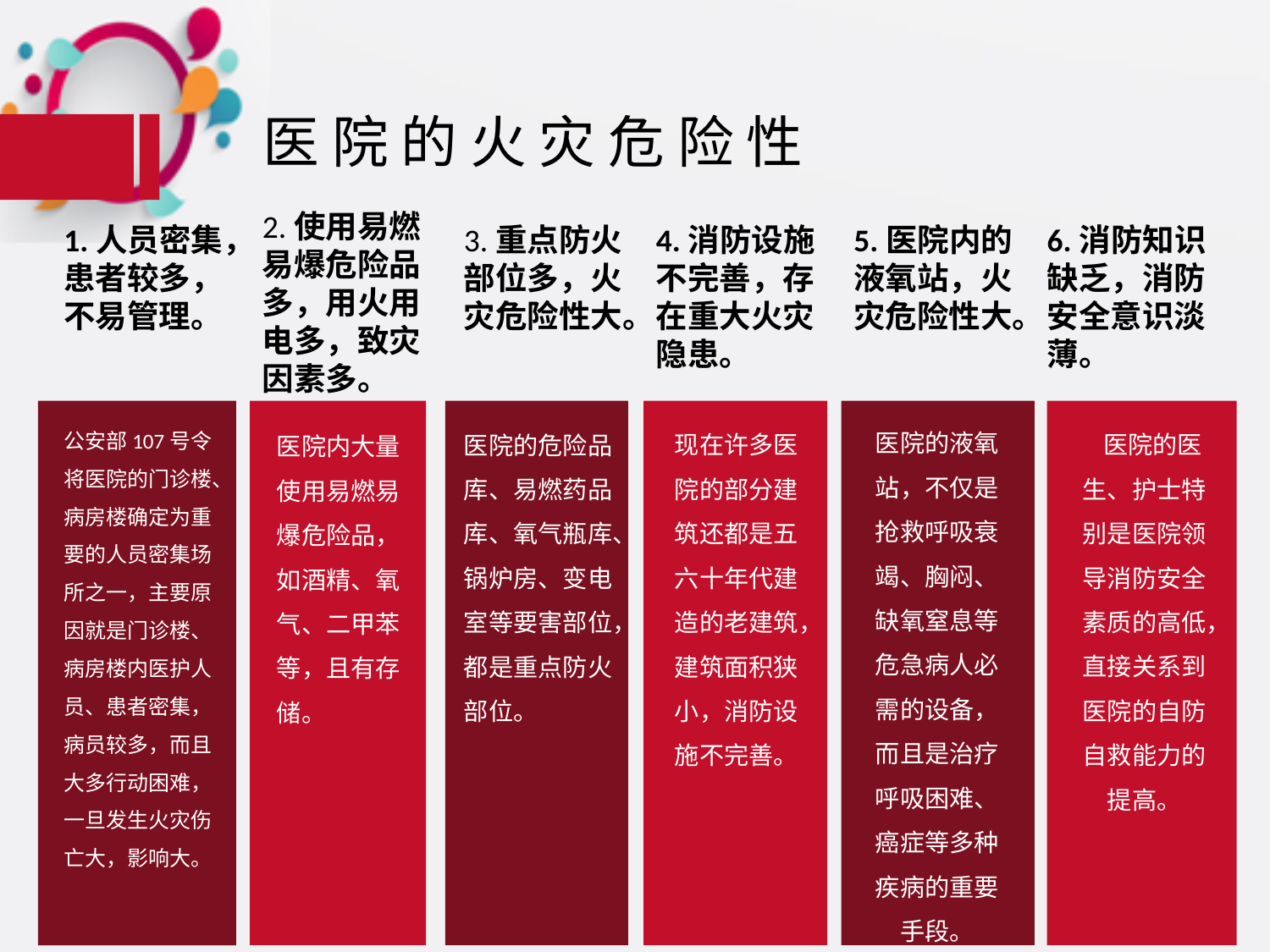

# 医 院 的 火 灾 危 险 性

2.使用易燃易爆危险品多，用火用电多，致灾因素多。
1.人员密集，患者较多，不易管理。
3.重点防火部位多，火灾危险性大。
4.消防设施不完善，存在重大火灾隐患。
5.医院内的液氧站，火灾危险性大。
6.消防知识缺乏，消防安全意识淡薄。

医院的液氧站，不仅是抢救呼吸衰竭、胸闷、缺氧窒息等危急病人必需的设备，而且是治疗呼吸困难、癌症等多种疾病的重要手段。

  医院的医生、护士特别是医院领导消防安全素质的高低，直接关系到医院的自防自救能力的提高。

公安部107号令将医院的门诊楼、病房楼确定为重要的人员密集场所之一，主要原因就是门诊楼、病房楼内医护人员、患者密集，病员较多，而且大多行动困难，一旦发生火灾伤亡大，影响大。
现在许多医院的部分建筑还都是五六十年代建造的老建筑，建筑面积狭小，消防设施不完善。
医院的危险品库、易燃药品库、氧气瓶库、锅炉房、变电室等要害部位，都是重点防火部位。
医院内大量使用易燃易爆危险品，如酒精、氧气、二甲苯等，且有存储。